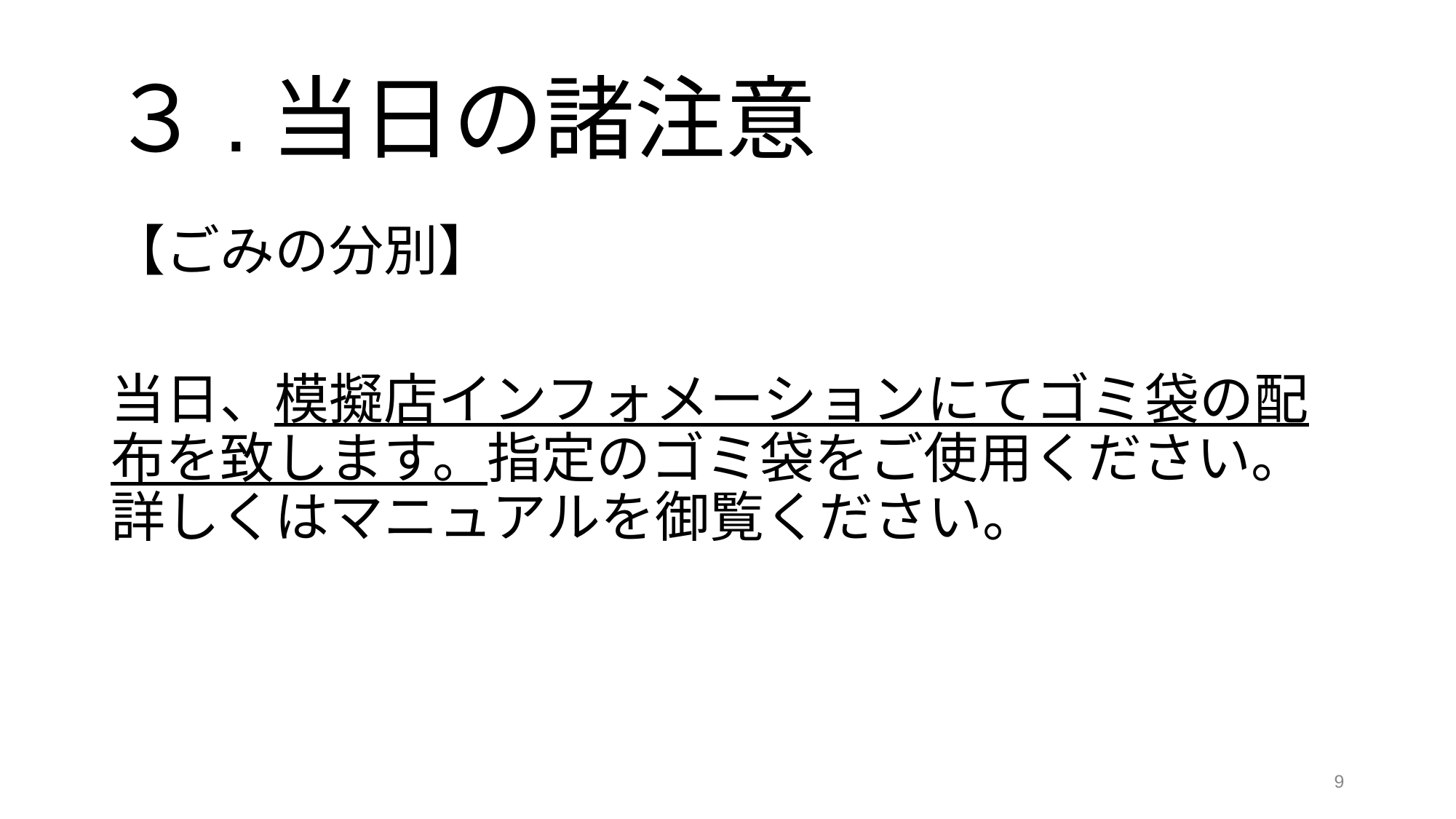

# ３.当日の諸注意
【ごみの分別】

当日、模擬店インフォメーションにてゴミ袋の配布を致します。指定のゴミ袋をご使用ください。詳しくはマニュアルを御覧ください。
9